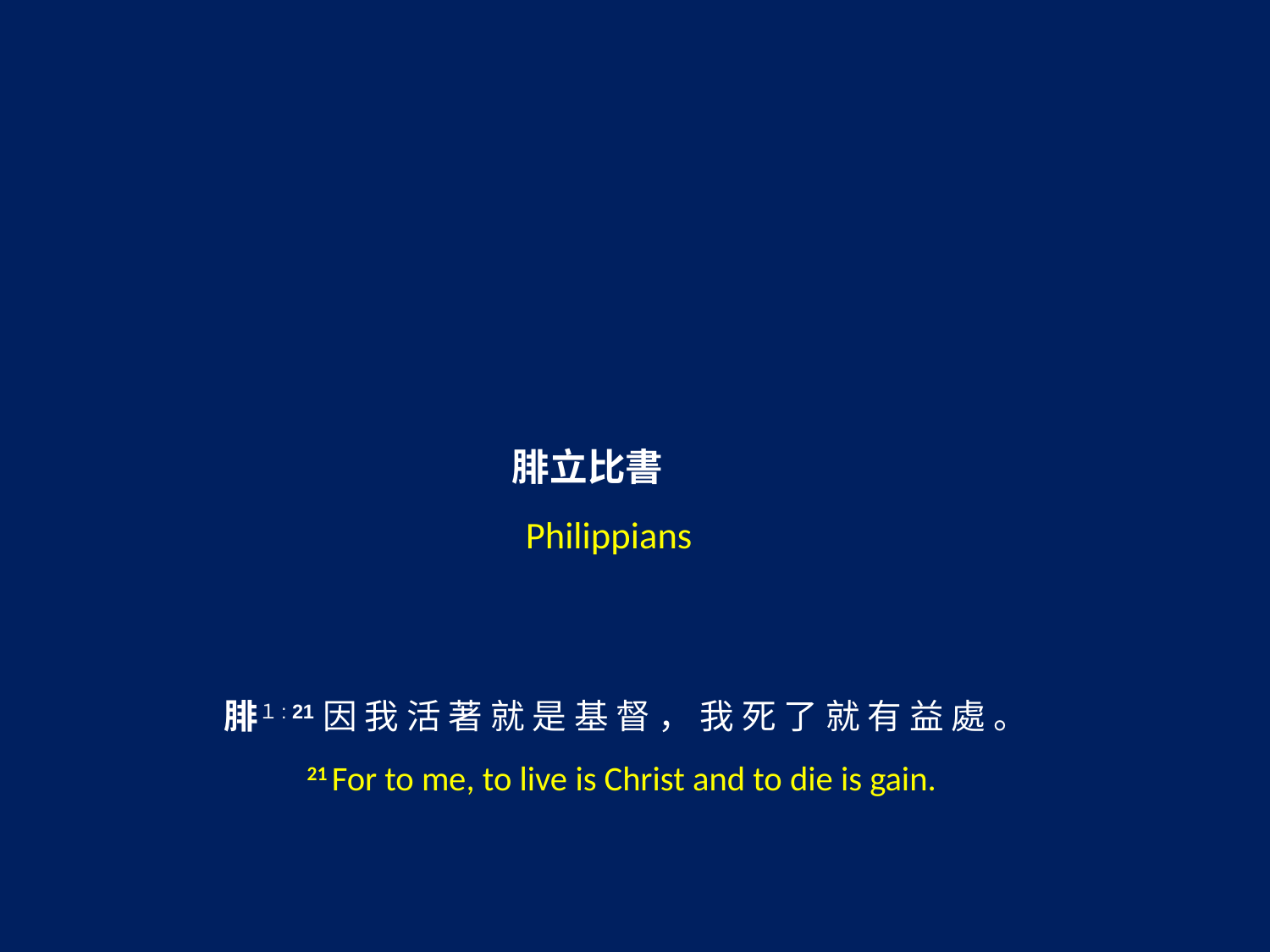

# 腓立比書　　 Philippians　 　 腓１: 21 因 我 活 著 就 是 基 督 ， 我 死 了 就 有 益 處 。 21 For to me, to live is Christ and to die is gain.